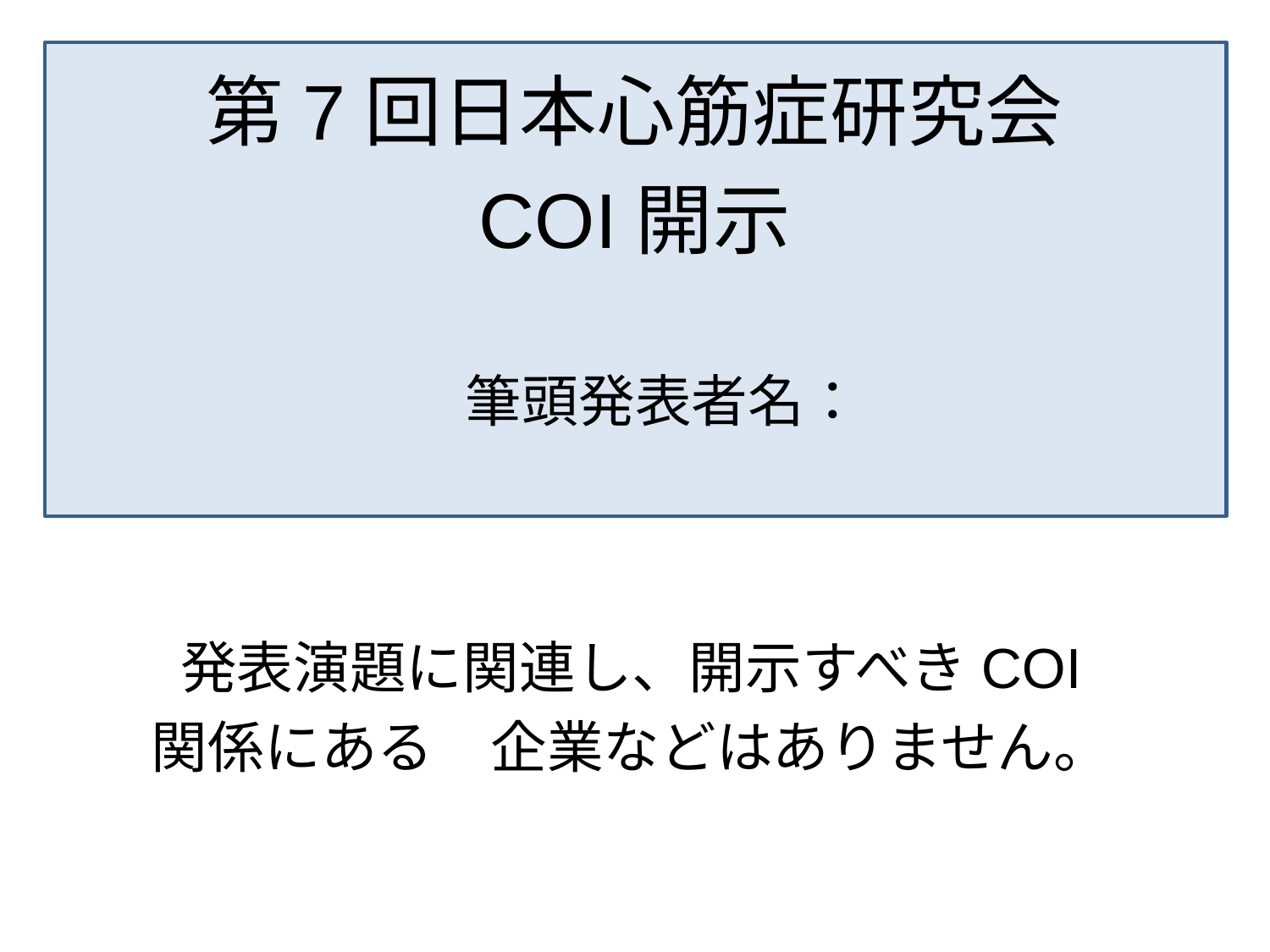

第7回日本心筋症研究会
COI開示
筆頭発表者名：
発表演題に関連し、開示すべきCOI
関係にある　企業などはありません。